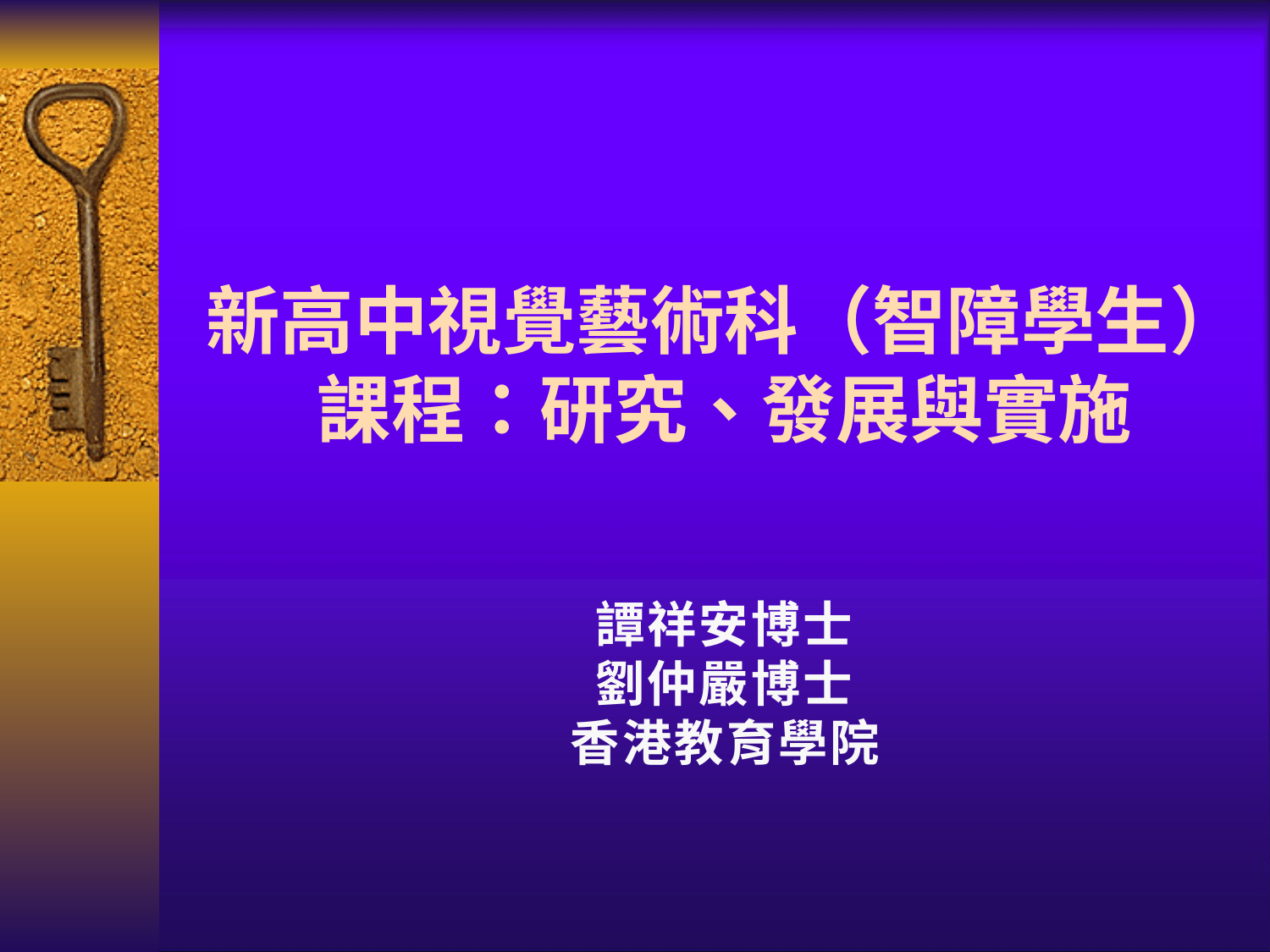

# 新高中視覺藝術科（智障學生）課程：研究、發展與實施

譚祥安博士
劉仲嚴博士
香港教育學院